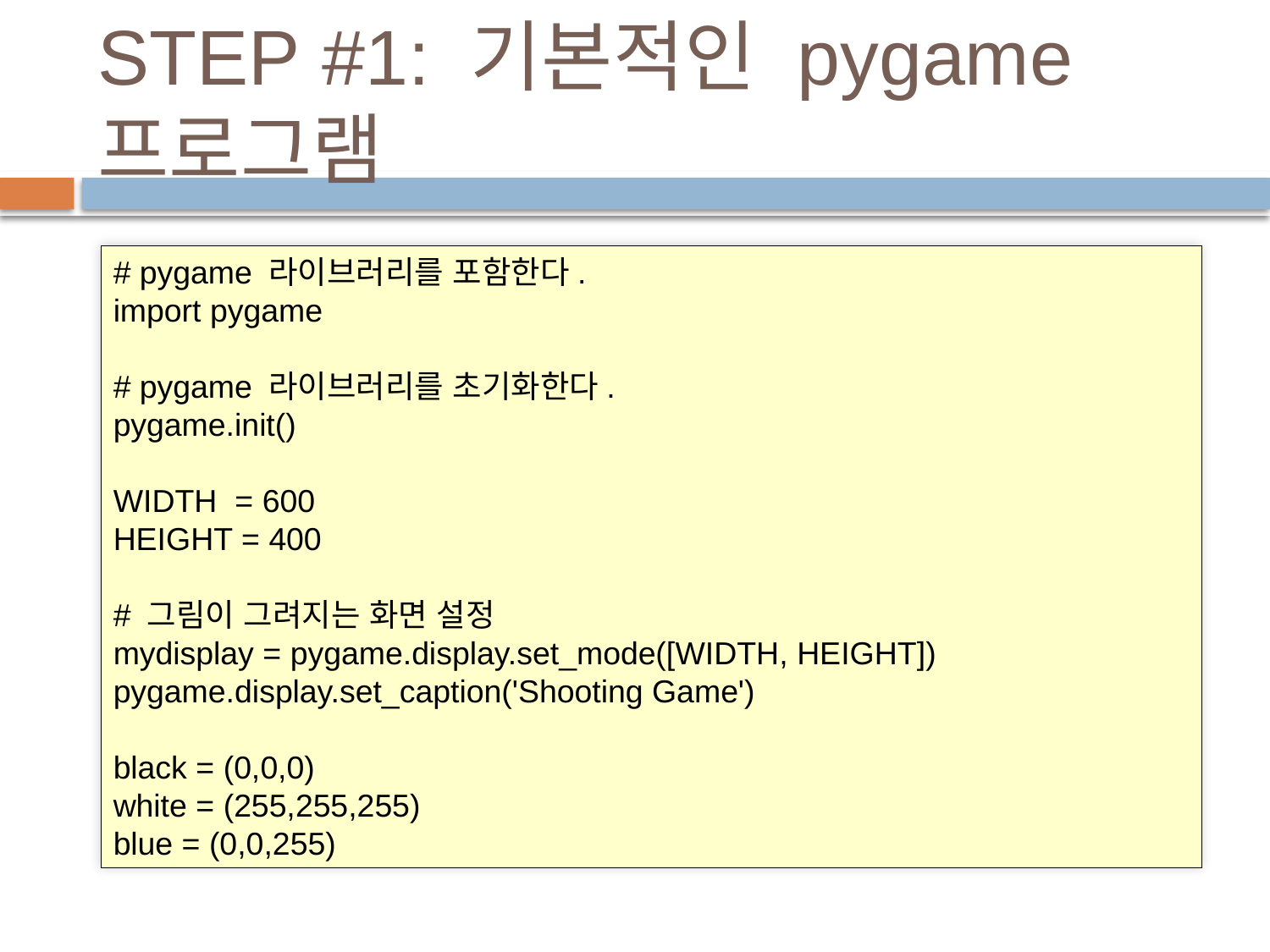

# STEP #1: 기본적인 pygame 프로그램
# pygame 라이브러리를 포함한다.
import pygame

# pygame 라이브러리를 초기화한다.
pygame.init()

WIDTH  = 600
HEIGHT = 400

# 그림이 그려지는 화면 설정
mydisplay = pygame.display.set_mode([WIDTH, HEIGHT])
pygame.display.set_caption('Shooting Game')

black = (0,0,0)
white = (255,255,255)
blue = (0,0,255)